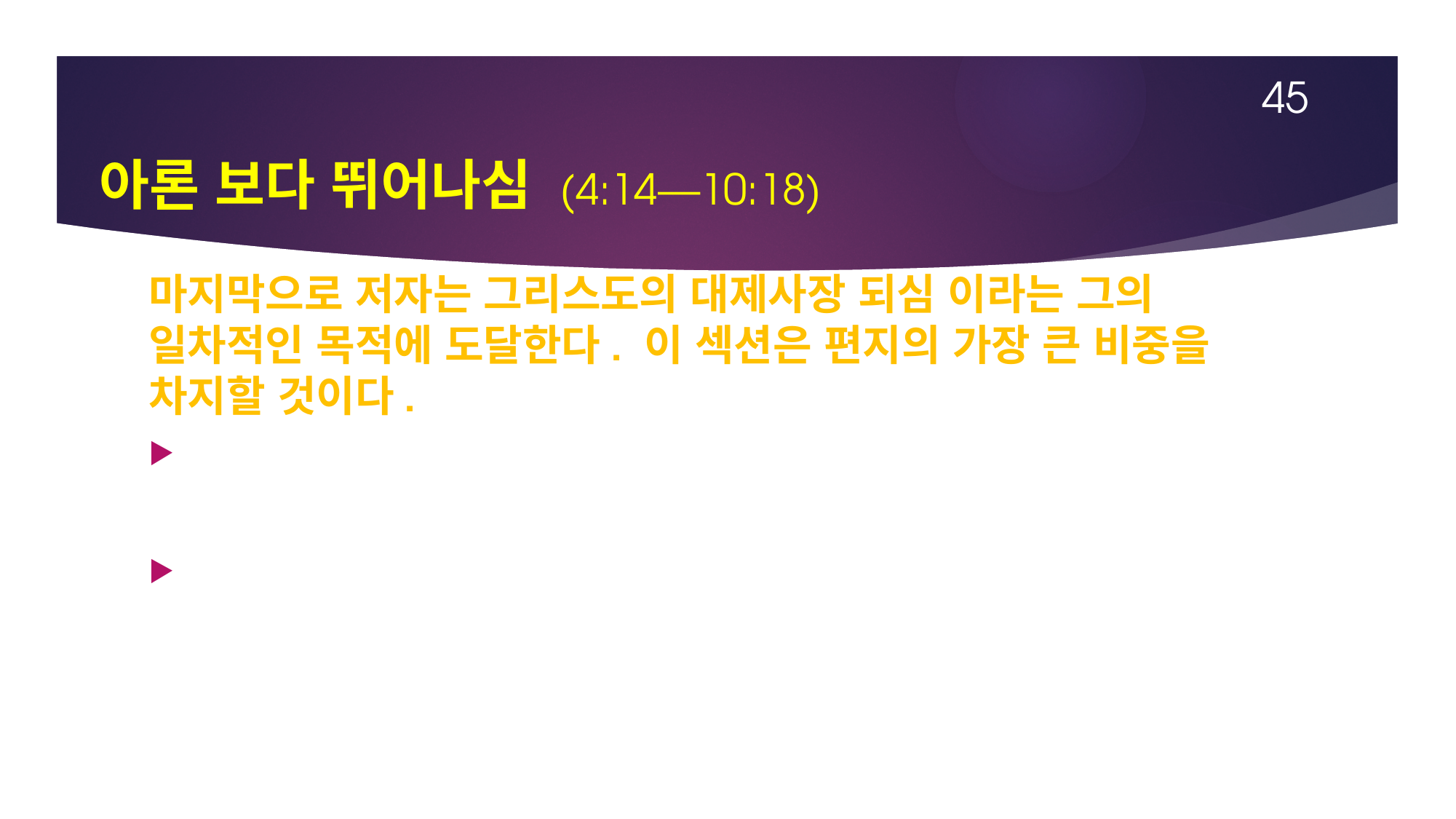

45
# 아론 보다 뛰어나심 (4:14—10:18)
마지막으로 저자는 그리스도의 대제사장 되심 이라는 그의 일차적인 목적에 도달한다. 이 섹션은 편지의 가장 큰 비중을 차지할 것이다.
첫 번째로 그리스도의 제사장 직분의 직임에 대해 주목할 것이다
	(5-7장).
그 후에 그리스도의 제사장 직분의 역할에 대해 탐구할 것이다
	(8-10장).